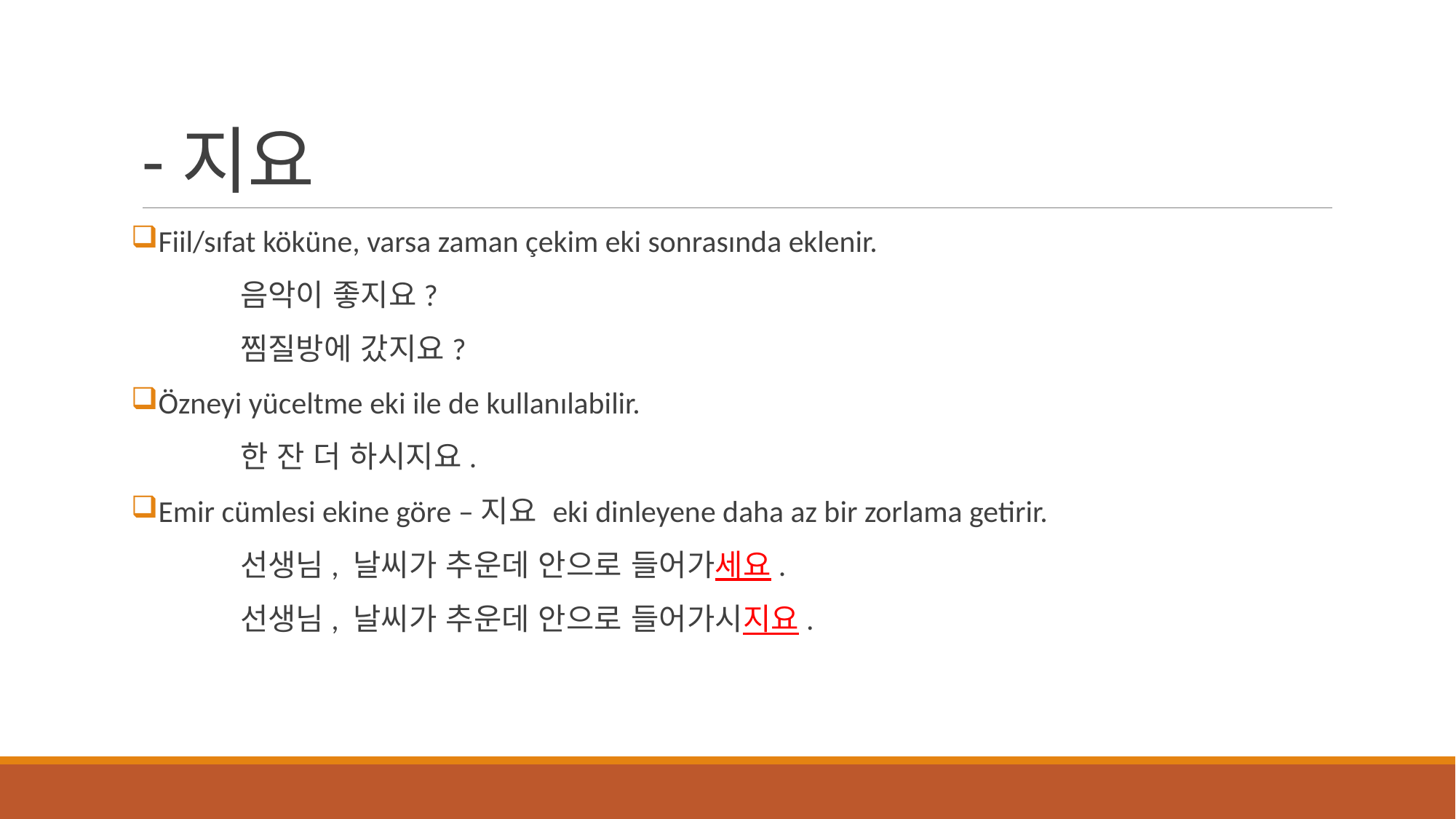

# -지요
Fiil/sıfat köküne, varsa zaman çekim eki sonrasında eklenir.
	음악이 좋지요?
	찜질방에 갔지요?
Özneyi yüceltme eki ile de kullanılabilir.
	한 잔 더 하시지요.
Emir cümlesi ekine göre –지요 eki dinleyene daha az bir zorlama getirir.
	선생님, 날씨가 추운데 안으로 들어가세요.
	선생님, 날씨가 추운데 안으로 들어가시지요.